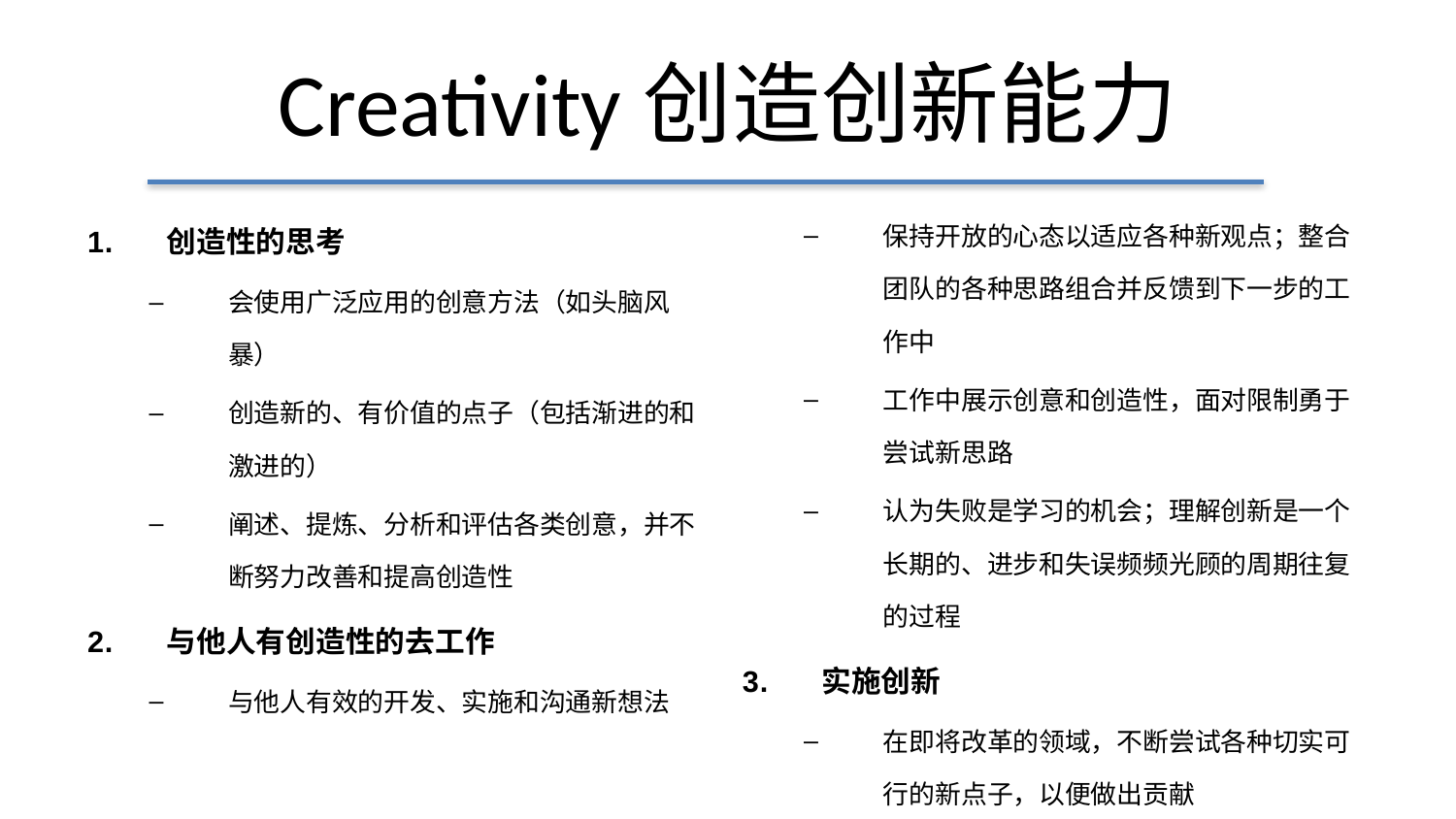

# Creativity创造创新能力
保持开放的心态以适应各种新观点；整合团队的各种思路组合并反馈到下一步的工作中
工作中展示创意和创造性，面对限制勇于尝试新思路
认为失败是学习的机会；理解创新是一个长期的、进步和失误频频光顾的周期往复的过程
实施创新
在即将改革的领域，不断尝试各种切实可行的新点子，以便做出贡献
创造性的思考
会使用广泛应用的创意方法（如头脑风暴）
创造新的、有价值的点子（包括渐进的和激进的）
阐述、提炼、分析和评估各类创意，并不断努力改善和提高创造性
与他人有创造性的去工作
与他人有效的开发、实施和沟通新想法